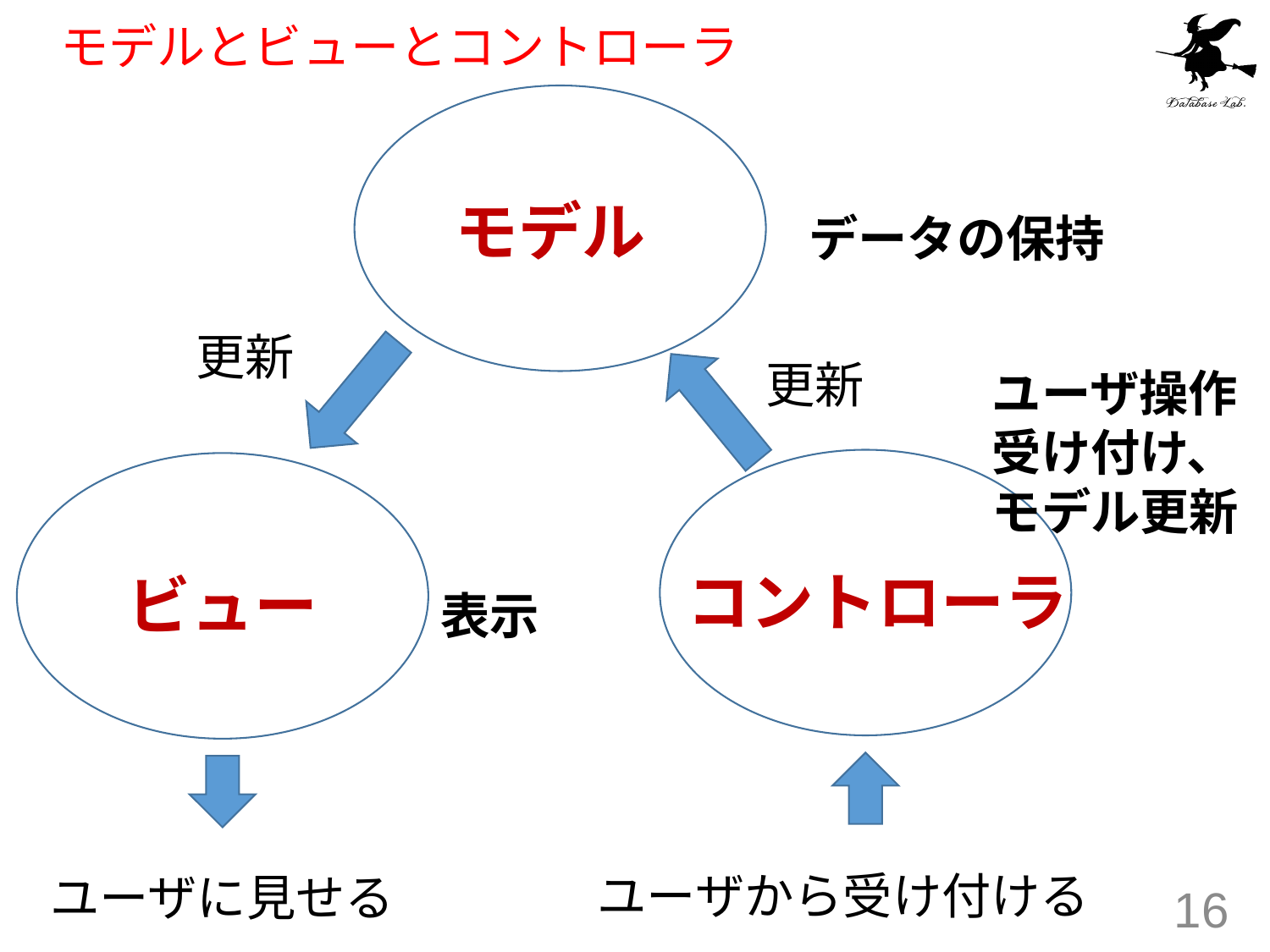

# モデルとビューとコントローラ

モデル
データの保持
更新

更新
ユーザ操作
受け付け、
モデル更新

コントローラ
ビュー
表示

ユーザから受け付ける
ユーザに見せる
16